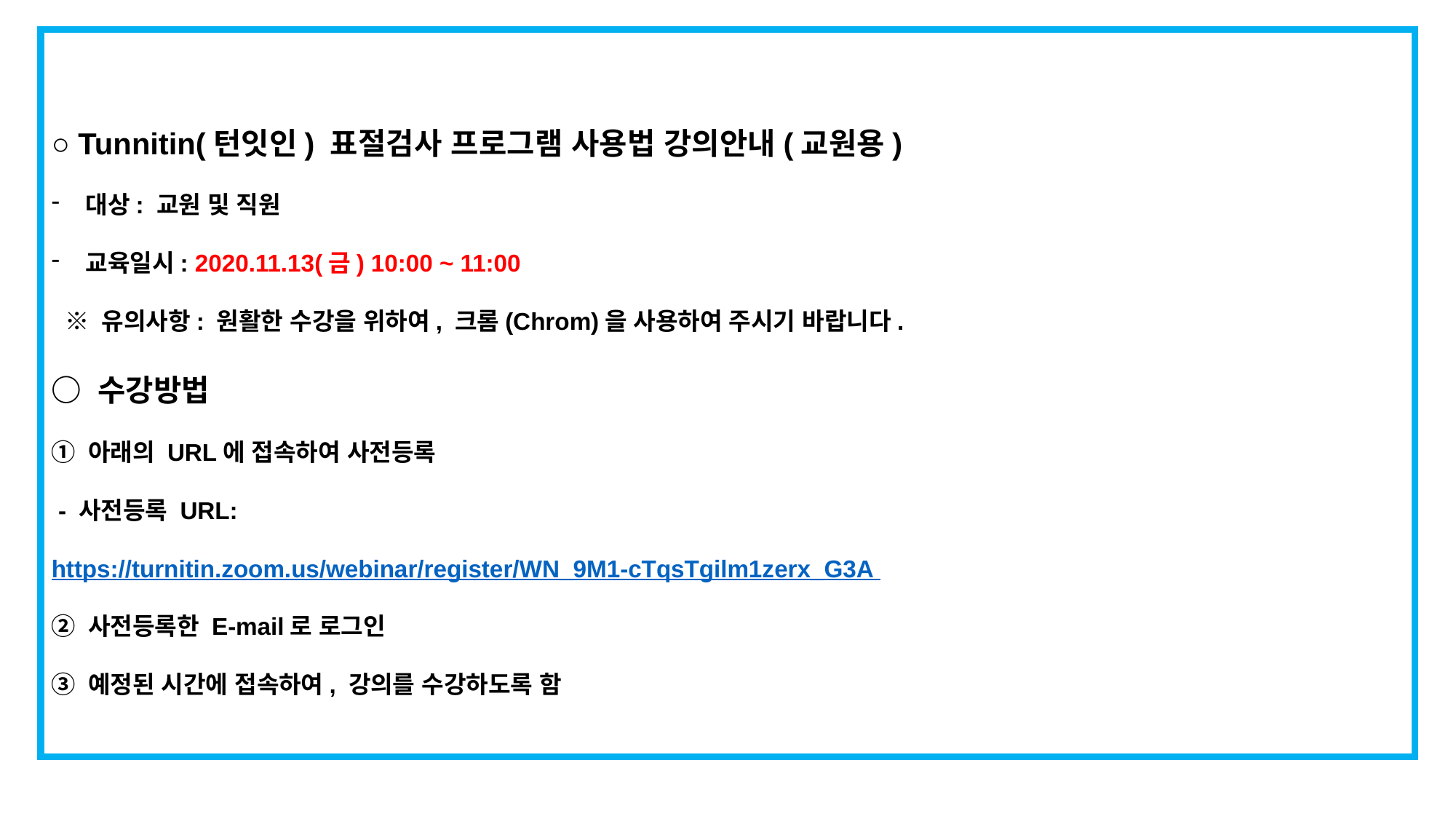

○ Tunnitin(턴잇인) 표절검사 프로그램 사용법 강의안내(교원용)
대상: 교원 및 직원
교육일시: 2020.11.13(금) 10:00 ~ 11:00
  ※ 유의사항: 원활한 수강을 위하여, 크롬(Chrom)을 사용하여 주시기 바랍니다.
○ 수강방법
① 아래의 URL에 접속하여 사전등록
 - 사전등록 URL:
https://turnitin.zoom.us/webinar/register/WN_9M1-cTqsTgilm1zerx_G3A
② 사전등록한 E-mail로 로그인
③ 예정된 시간에 접속하여, 강의를 수강하도록 함